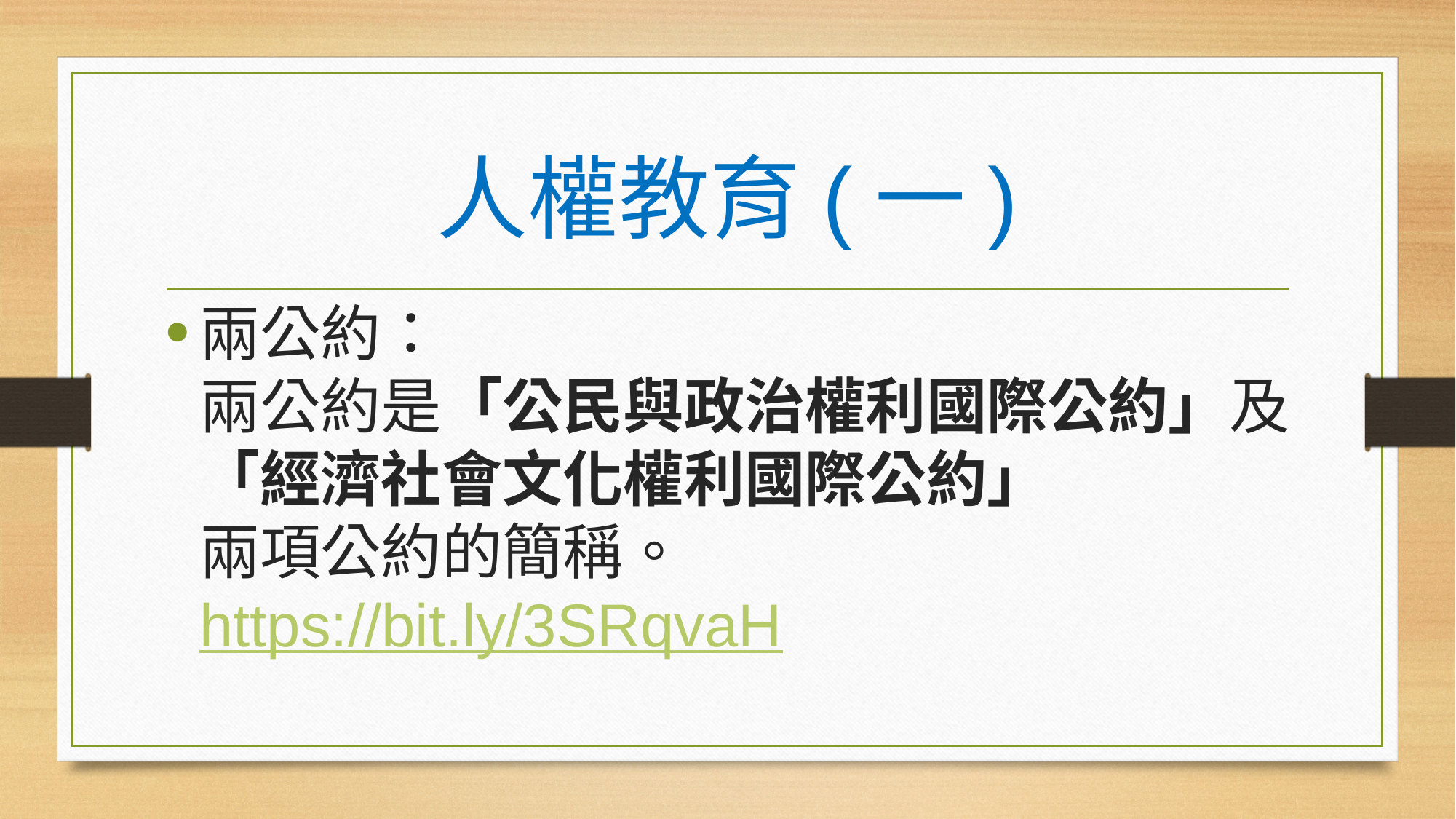

# 人權教育(一)
兩公約：
兩公約是「公民與政治權利國際公約」及「經濟社會文化權利國際公約」
兩項公約的簡稱。
https://bit.ly/3SRqvaH